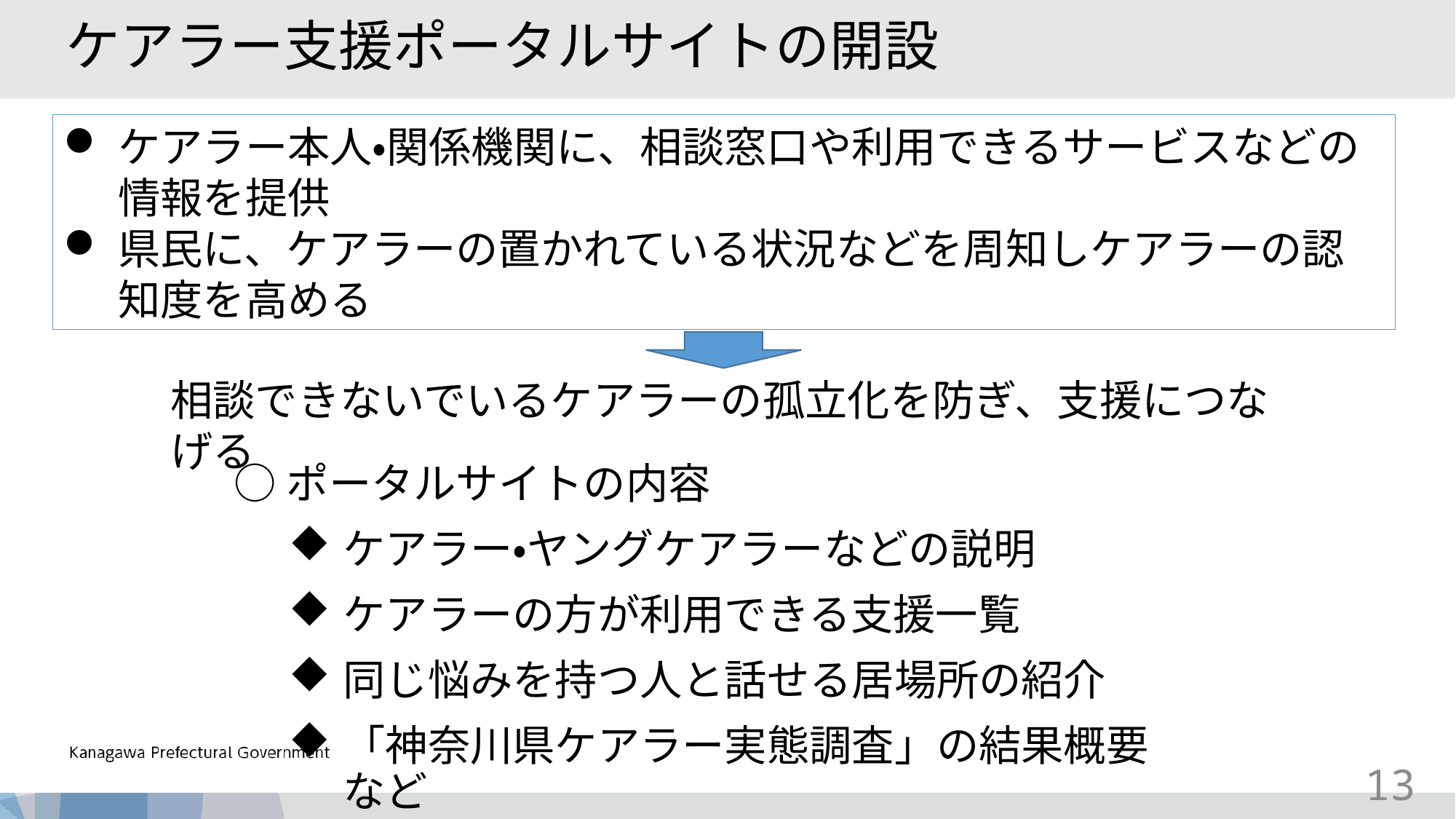

ケアラー支援ポータルサイトの開設
ケアラー本人・関係機関に、相談窓口や利用できるサービスなどの情報を提供
県民に、ケアラーの置かれている状況などを周知しケアラーの認知度を高める

相談できないでいるケアラーの孤立化を防ぎ、支援につなげる
○ポータルサイトの内容
ケアラー・ヤングケアラーなどの説明
ケアラーの方が利用できる支援一覧
同じ悩みを持つ人と話せる居場所の紹介
「神奈川県ケアラー実態調査」の結果概要	など
13